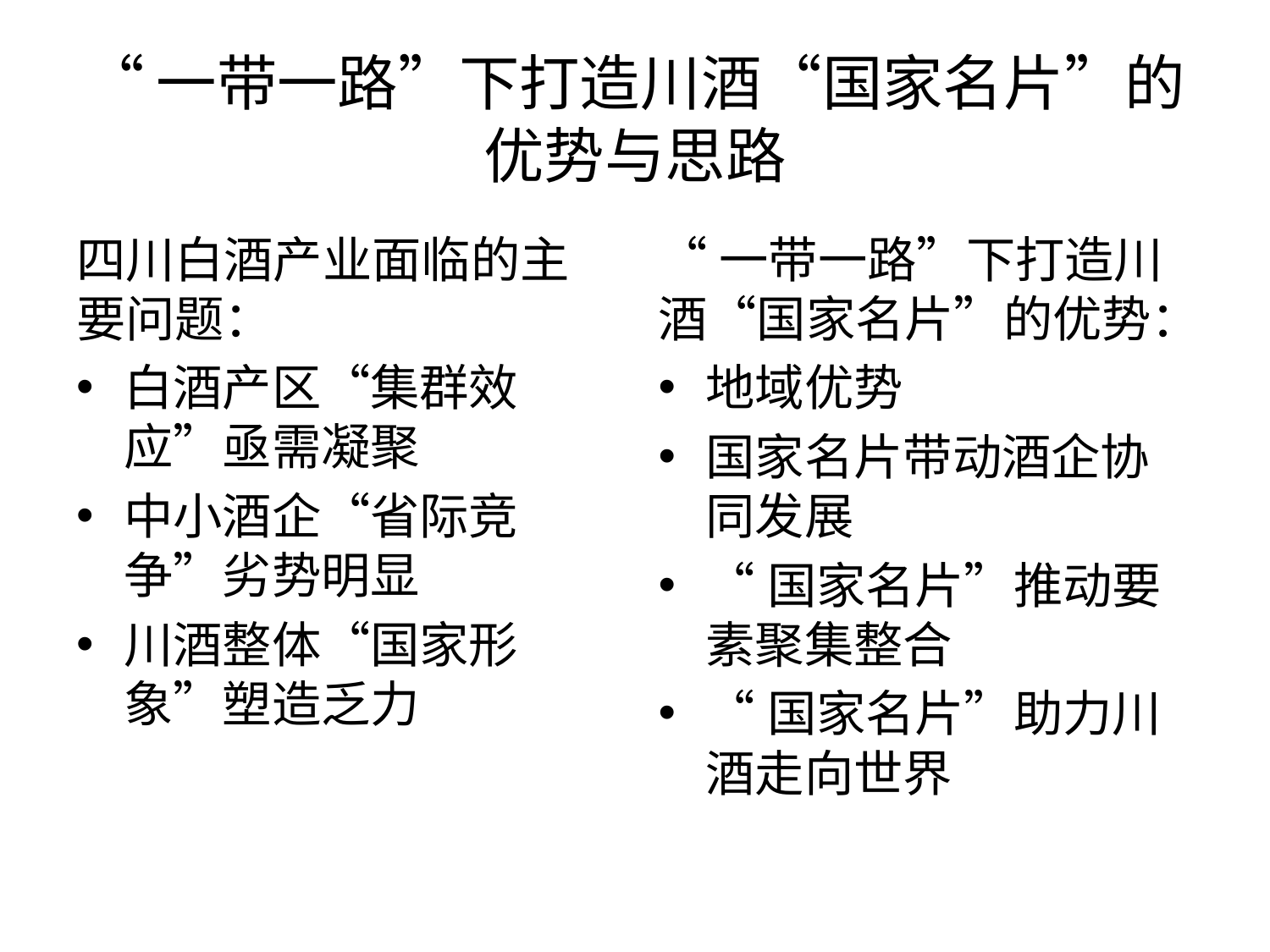

# “一带一路”下打造川酒“国家名片”的优势与思路
四川白酒产业面临的主要问题：
白酒产区“集群效应”亟需凝聚
中小酒企“省际竞争”劣势明显
川酒整体“国家形象”塑造乏力

“一带一路”下打造川酒“国家名片”的优势：
地域优势
国家名片带动酒企协同发展
“国家名片”推动要素聚集整合
“国家名片”助力川酒走向世界